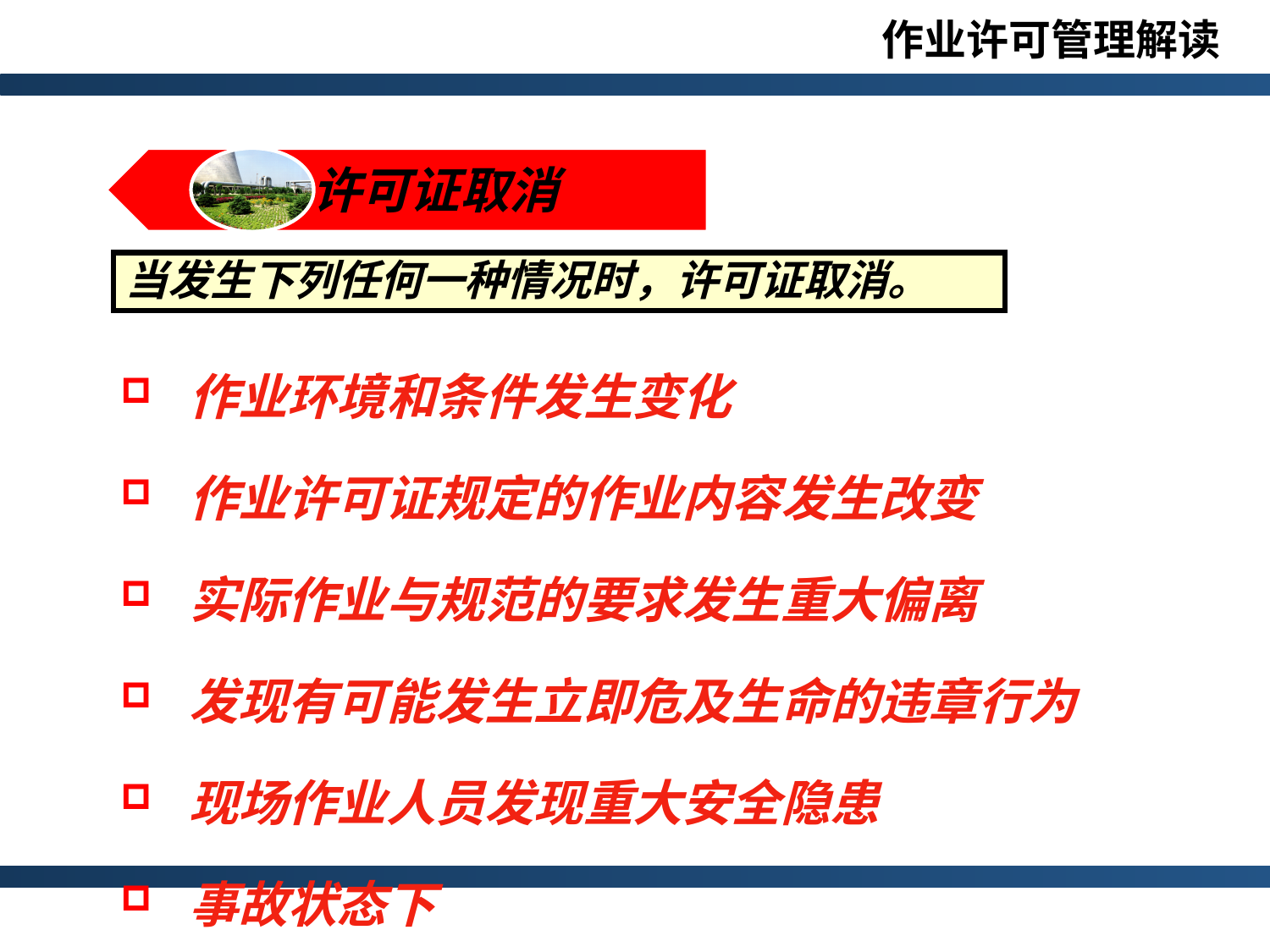

许可证取消

 作业环境和条件发生变化
 作业许可证规定的作业内容发生改变
 实际作业与规范的要求发生重大偏离
 发现有可能发生立即危及生命的违章行为
 现场作业人员发现重大安全隐患
 事故状态下

当发生下列任何一种情况时，许可证取消。